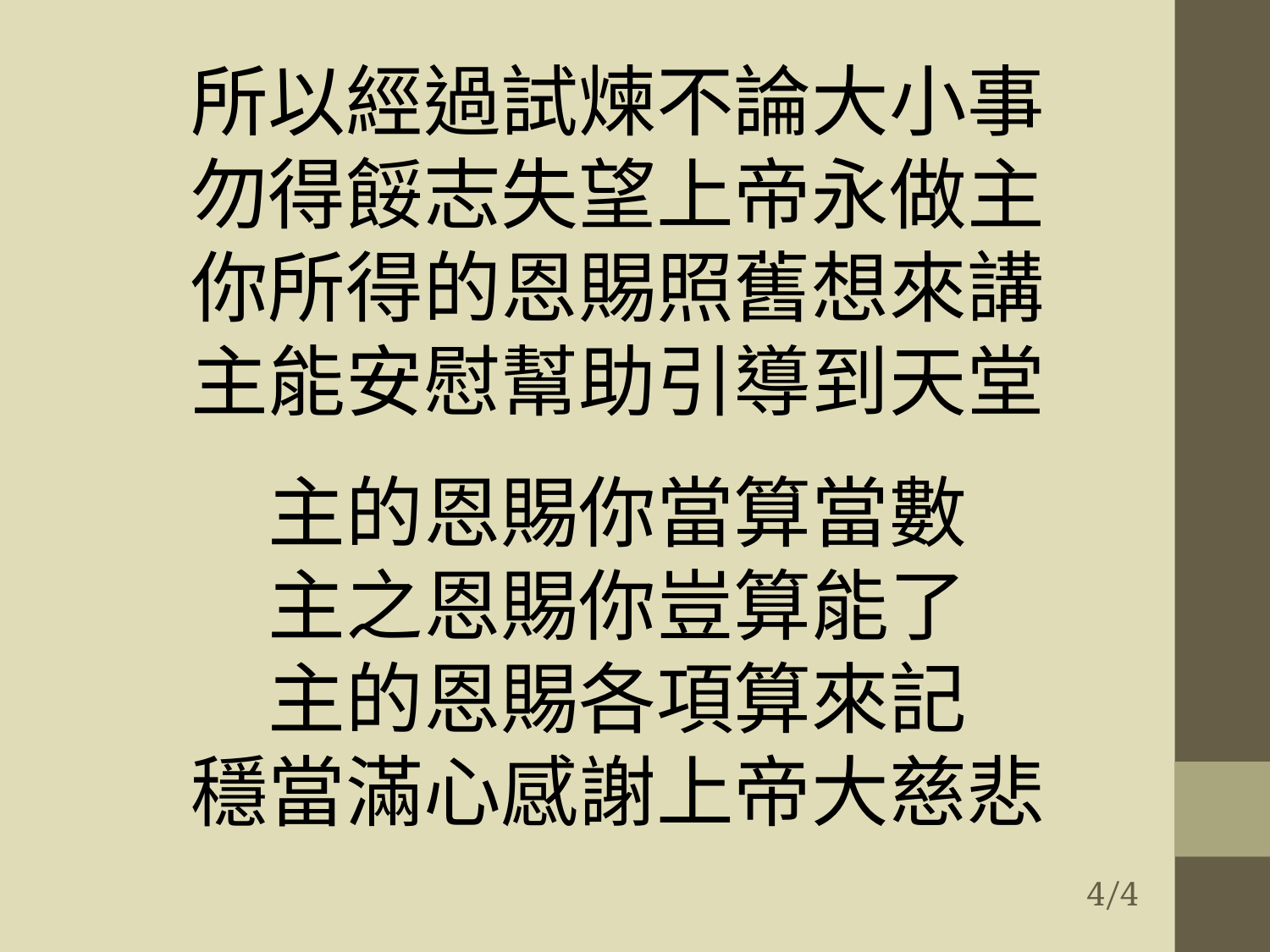

所以經過試煉不論大小事
勿得餒志失望上帝永做主
你所得的恩賜照舊想來講
主能安慰幫助引導到天堂

主的恩賜你當算當數
主之恩賜你豈算能了
主的恩賜各項算來記
穩當滿心感謝上帝大慈悲
# 4/4